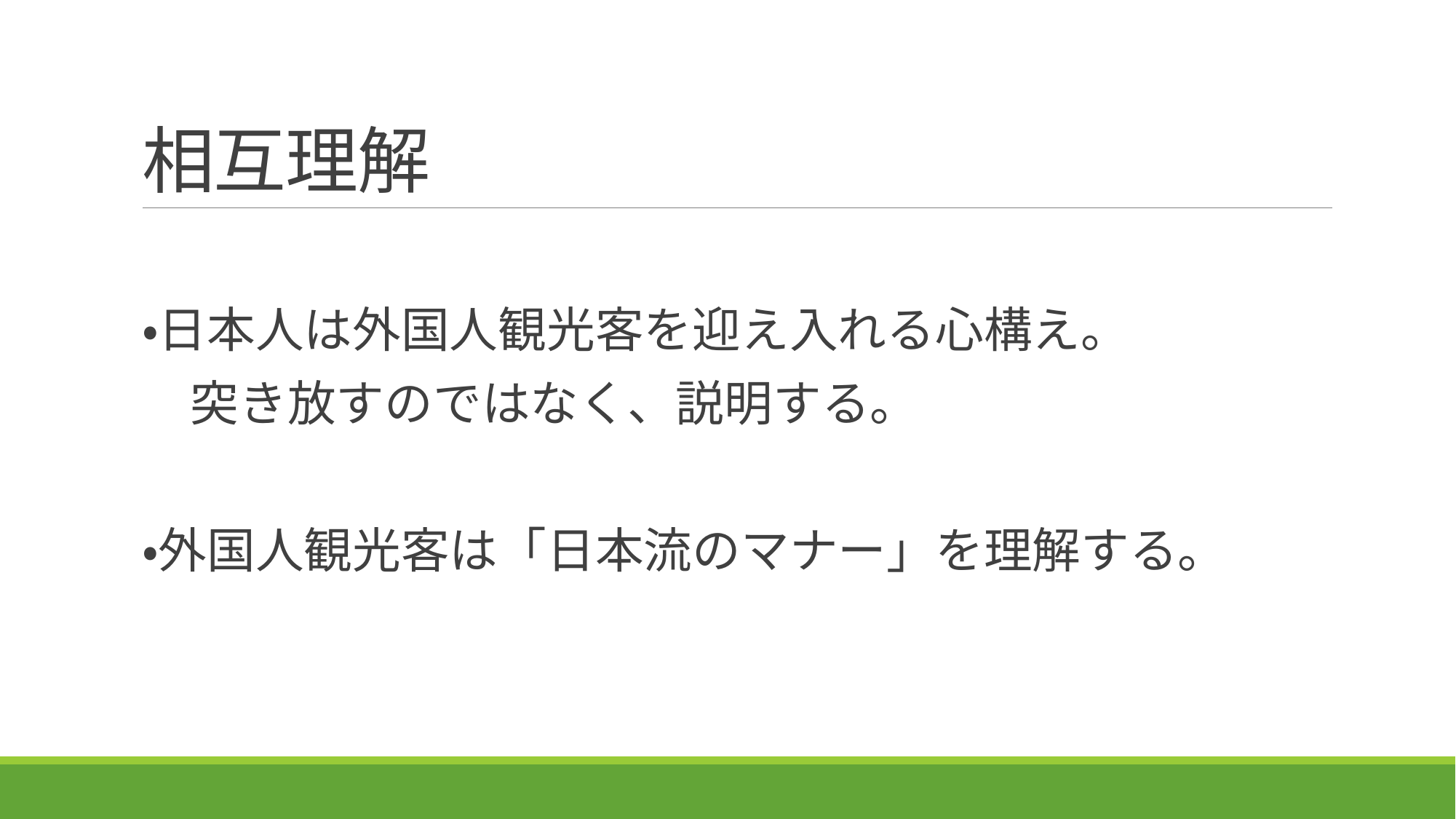

# 相互理解

・日本人は外国人観光客を迎え入れる心構え。
　突き放すのではなく、説明する。

・外国人観光客は「日本流のマナー」を理解する。